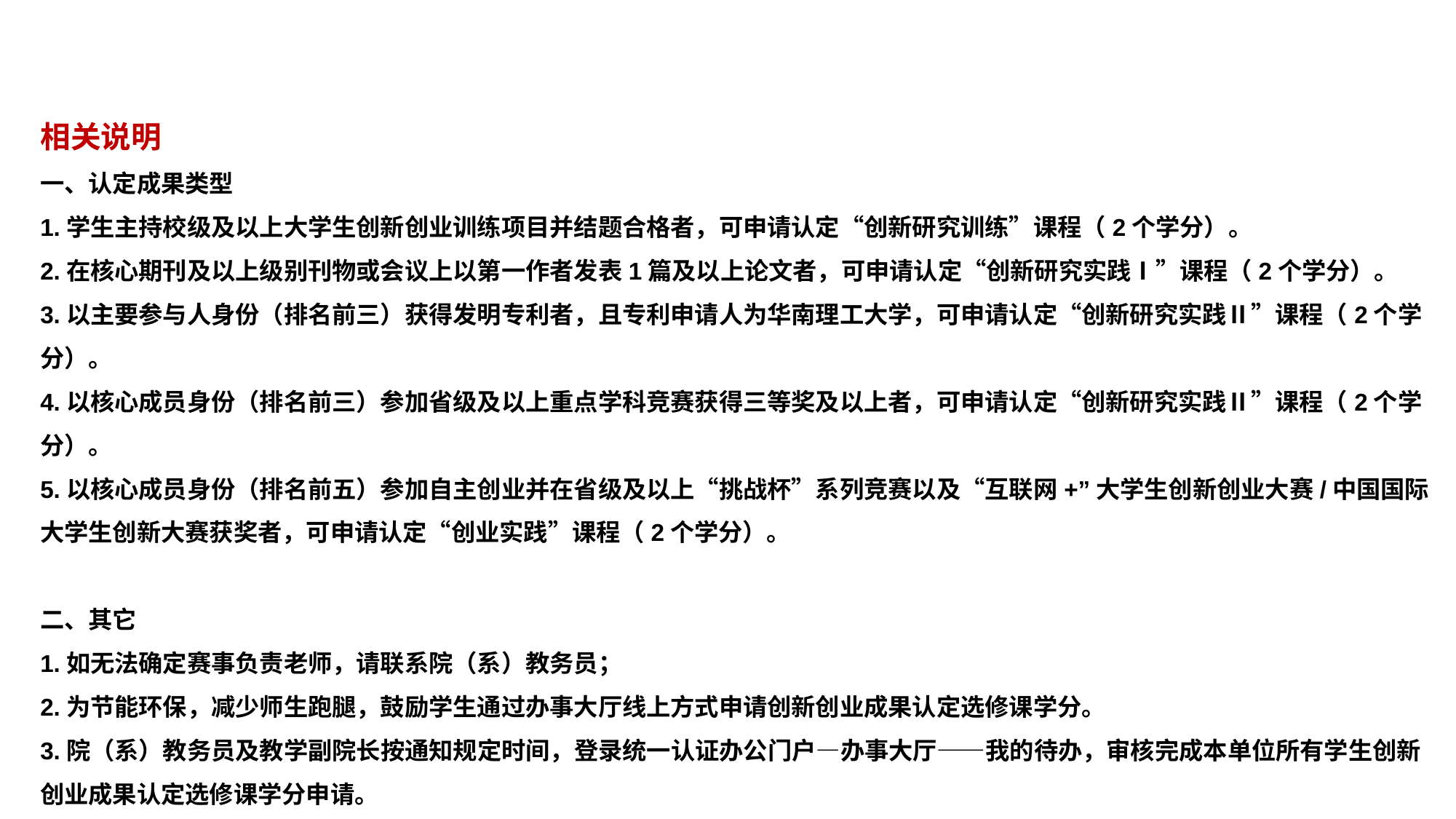

相关说明
一、认定成果类型
1.学生主持校级及以上大学生创新创业训练项目并结题合格者，可申请认定“创新研究训练”课程（2个学分）。
2.在核心期刊及以上级别刊物或会议上以第一作者发表1篇及以上论文者，可申请认定“创新研究实践Ⅰ”课程（2个学分）。
3.以主要参与人身份（排名前三）获得发明专利者，且专利申请人为华南理工大学，可申请认定“创新研究实践Ⅱ”课程（2个学分）。
4.以核心成员身份（排名前三）参加省级及以上重点学科竞赛获得三等奖及以上者，可申请认定“创新研究实践Ⅱ”课程（2个学分）。
5.以核心成员身份（排名前五）参加自主创业并在省级及以上“挑战杯”系列竞赛以及“互联网+”大学生创新创业大赛/中国国际大学生创新大赛获奖者，可申请认定“创业实践”课程（2个学分）。

二、其它
1.如无法确定赛事负责老师，请联系院（系）教务员；
2.为节能环保，减少师生跑腿，鼓励学生通过办事大厅线上方式申请创新创业成果认定选修课学分。
3.院（系）教务员及教学副院长按通知规定时间，登录统一认证办公门户—办事大厅——我的待办，审核完成本单位所有学生创新创业成果认定选修课学分申请。